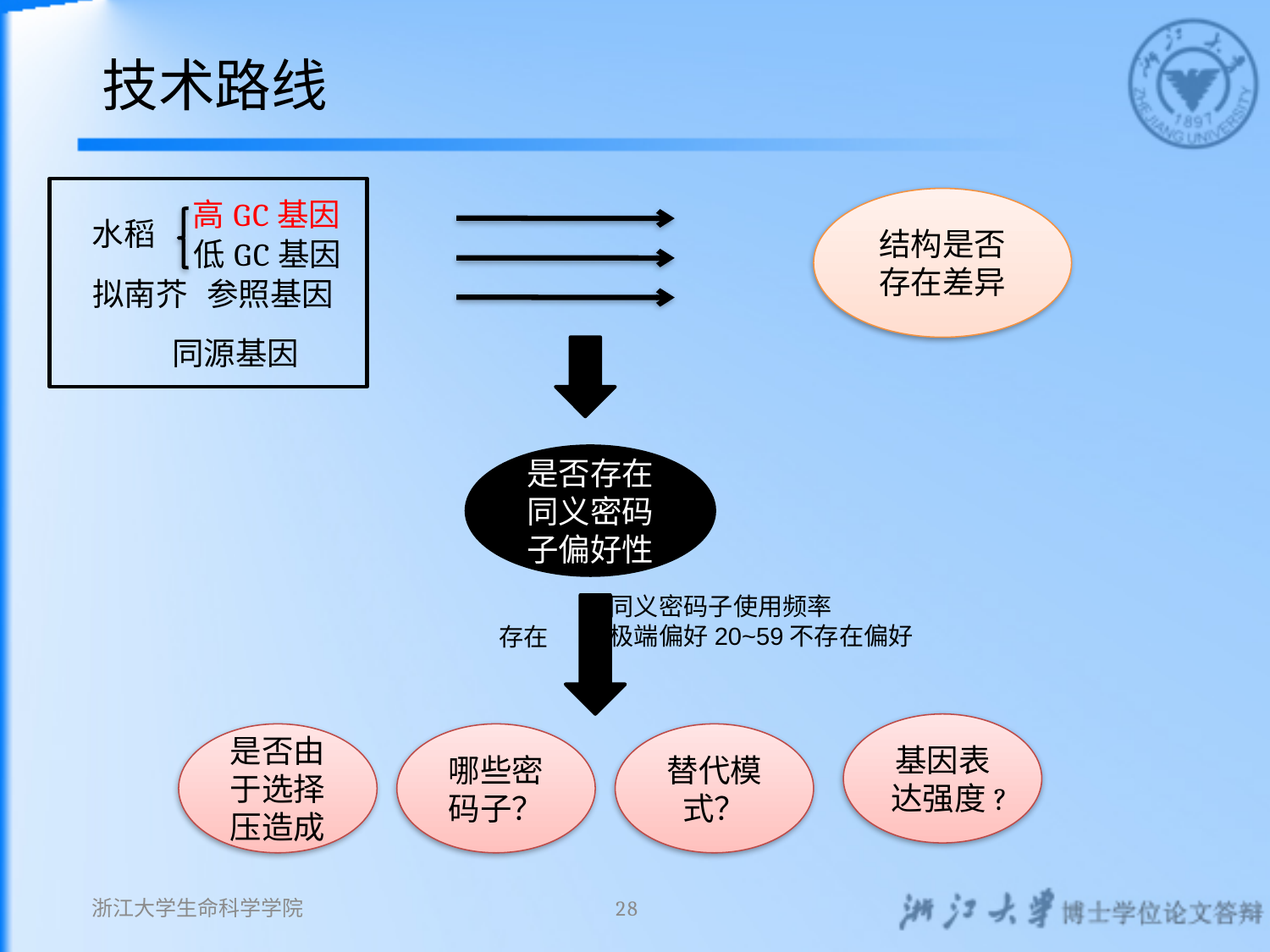

# 技术路线

高GC基因
结构是否存在差异
水稻

低GC基因
拟南芥
参照基因
同源基因

是否存在同义密码子偏好性
同义密码子使用频率
极端偏好20~59不存在偏好

存在
基因表达强度?
是否由于选择压造成
哪些密码子？
替代模式？
浙江大学生命科学学院
28